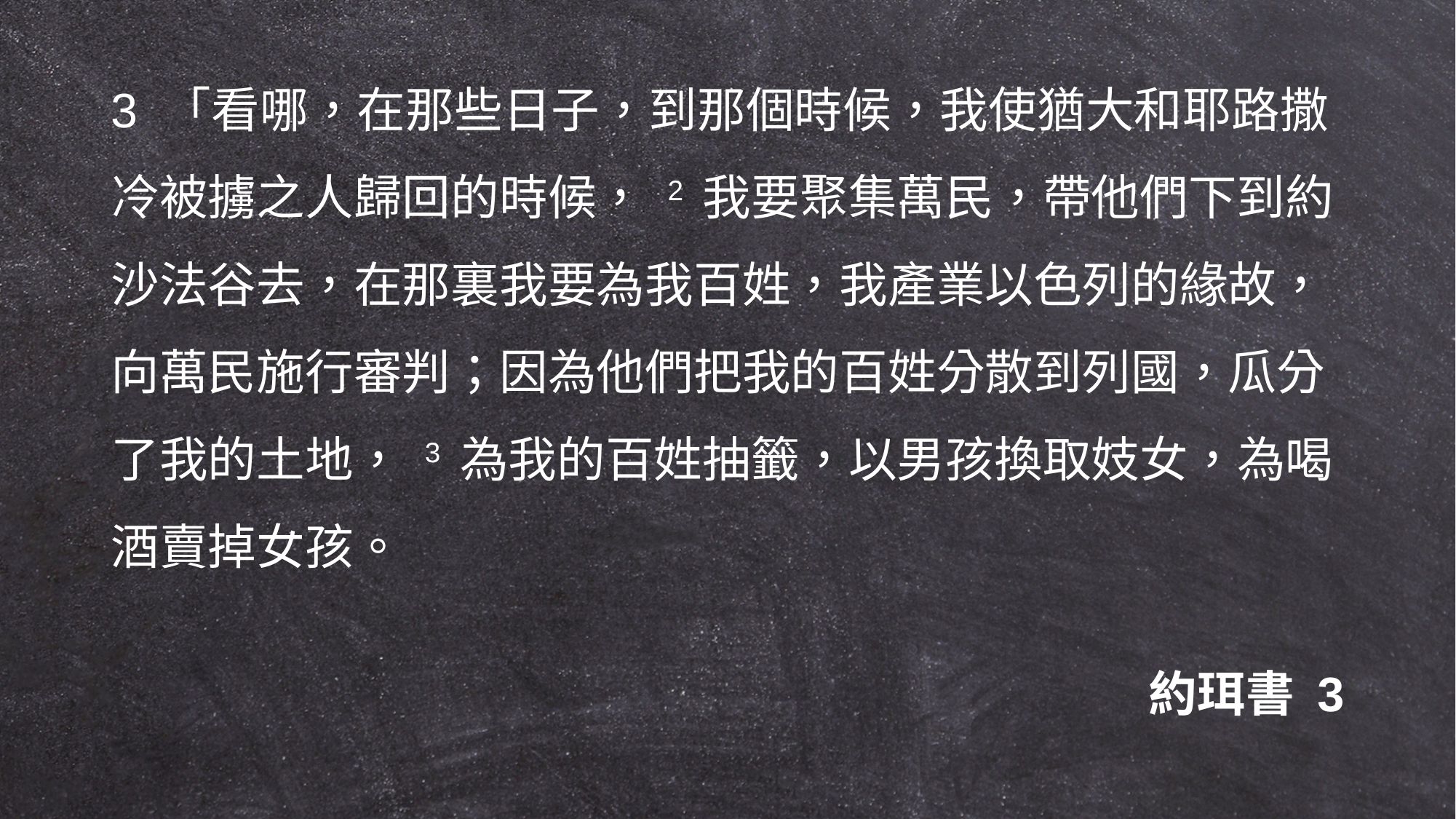

3 「看哪，在那些日子，到那個時候，我使猶大和耶路撒冷被擄之人歸回的時候， 2 我要聚集萬民，帶他們下到約沙法谷去，在那裏我要為我百姓，我產業以色列的緣故，向萬民施行審判；因為他們把我的百姓分散到列國，瓜分了我的土地， 3 為我的百姓抽籤，以男孩換取妓女，為喝酒賣掉女孩。

約珥書 3